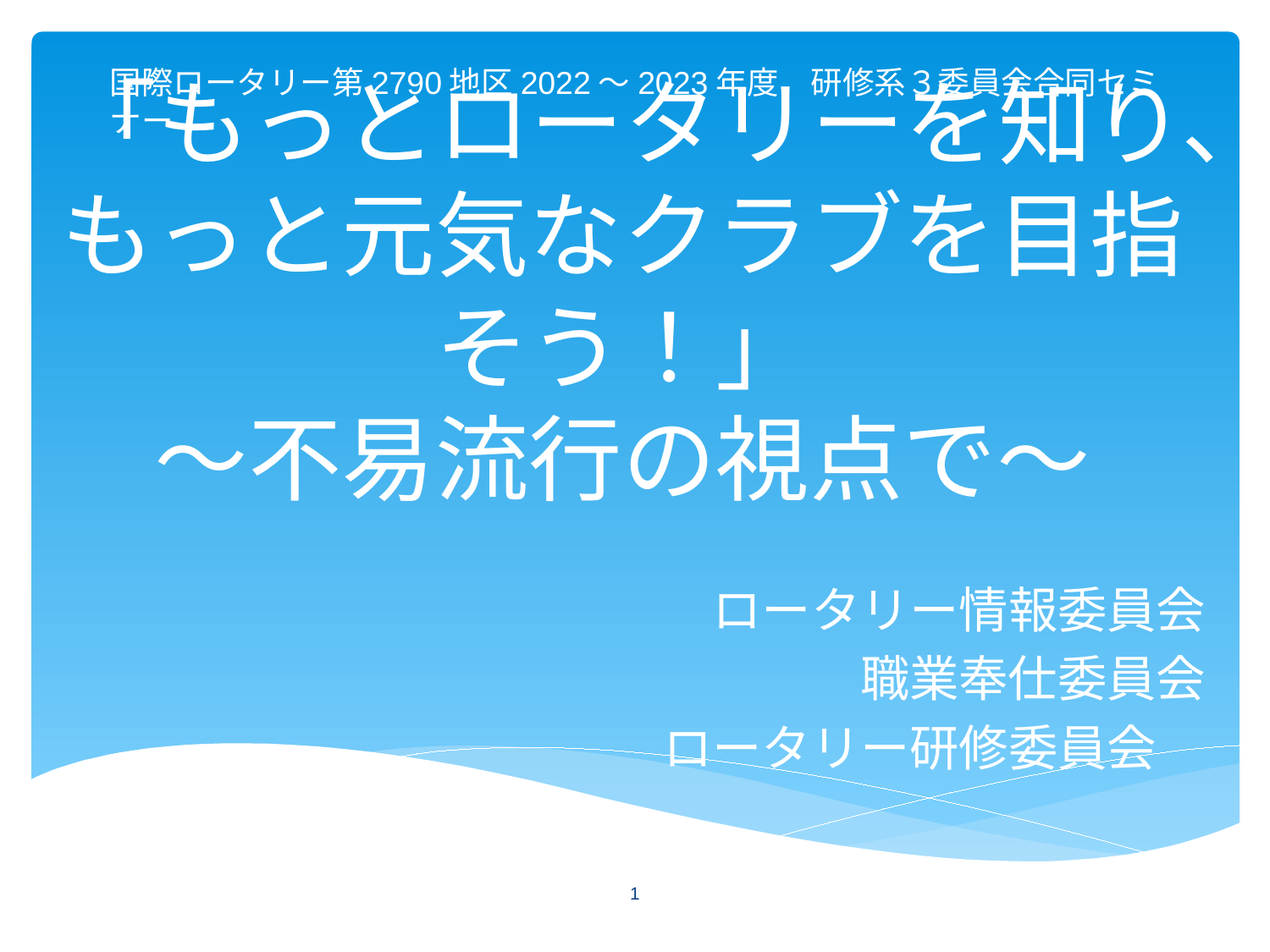

国際ロータリー第2790地区2022～2023年度　研修系３委員会合同セミナー
# 「もっとロータリーを知り、もっと元気なクラブを目指そう！」 ～不易流行の視点で～
ロータリー情報委員会
職業奉仕委員会
ロータリー研修委員会
1